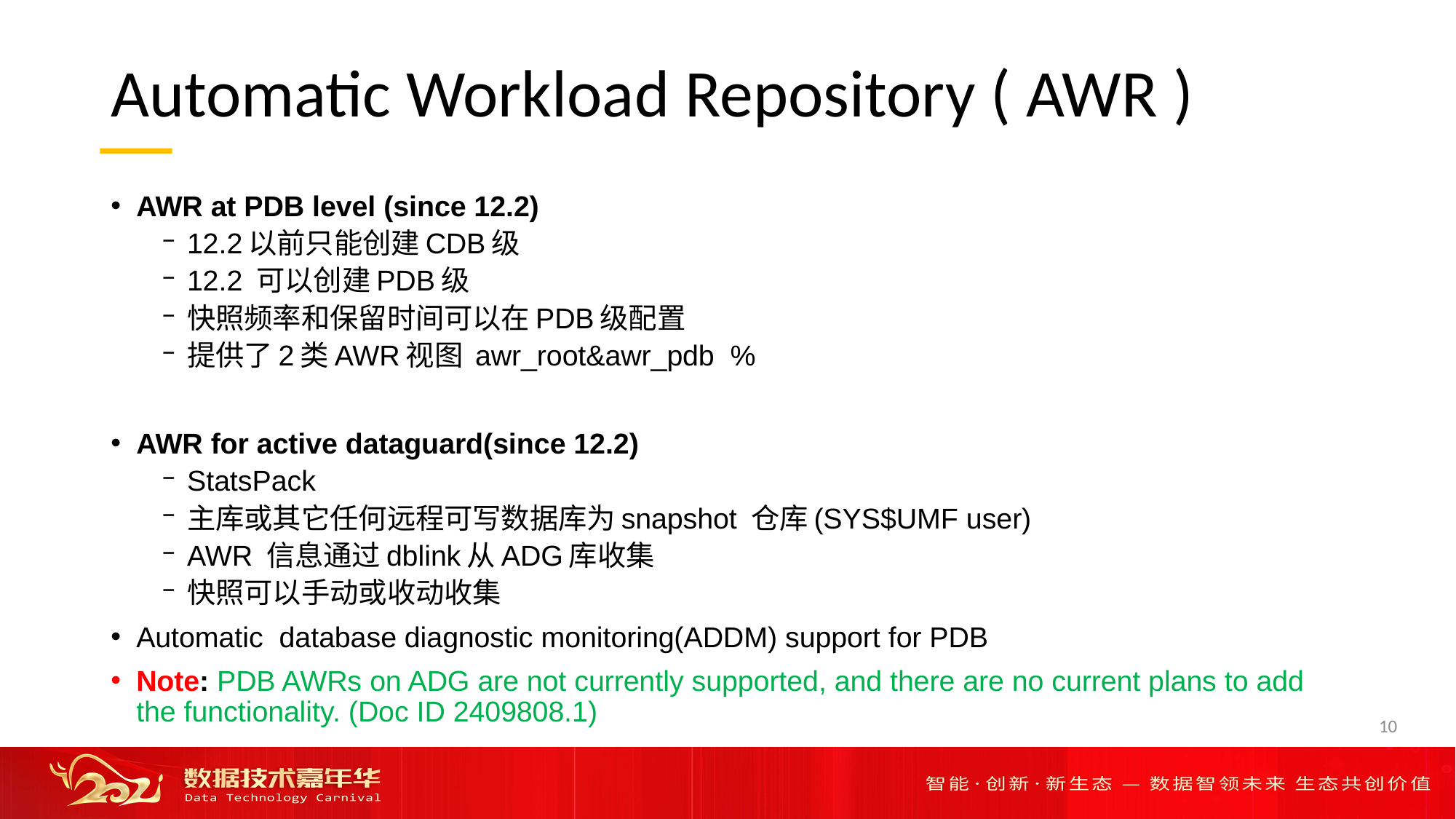

# Automatic Workload Repository ( AWR )
AWR at PDB level (since 12.2)
12.2以前只能创建CDB级
12.2 可以创建PDB级
快照频率和保留时间可以在PDB级配置
提供了2类AWR视图 awr_root&awr_pdb  %

AWR for active dataguard(since 12.2)
StatsPack
主库或其它任何远程可写数据库为snapshot 仓库(SYS$UMF user)
AWR 信息通过dblink从ADG库收集
快照可以手动或收动收集
Automatic  database diagnostic monitoring(ADDM) support for PDB
Note: PDB AWRs on ADG are not currently supported, and there are no current plans to add the functionality. (Doc ID 2409808.1)

10